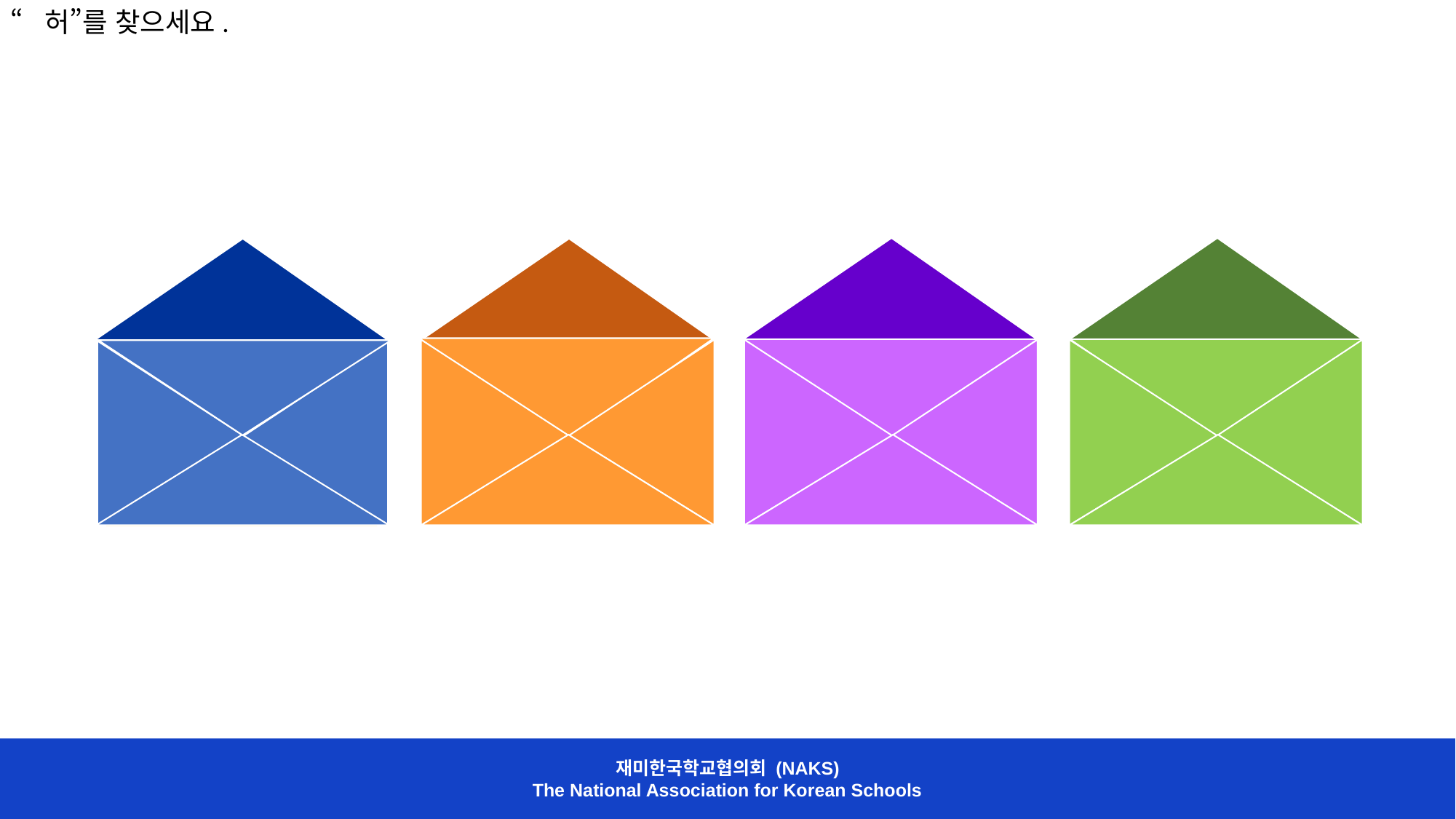

“허”를 찾으세요.

처

허

퍼

커

재미한국학교협의회 (NAKS)
The National Association for Korean Schools